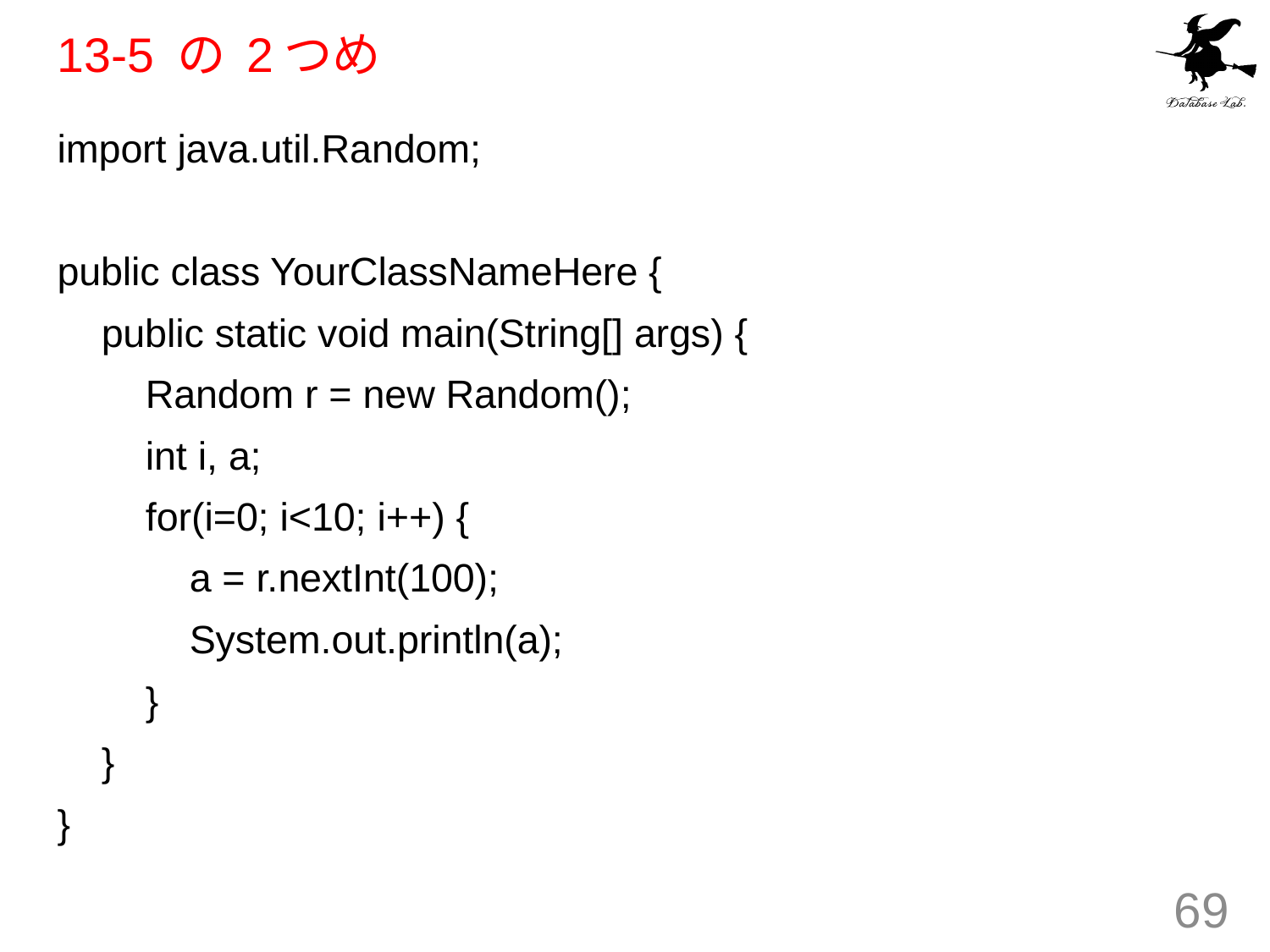

# 13-5 の 2つめ
import java.util.Random;

public class YourClassNameHere {
    public static void main(String[] args) {
        Random r = new Random();
        int i, a;
        for(i=0; i<10; i++) {
            a = r.nextInt(100);
            System.out.println(a);
        }
    }
}

69